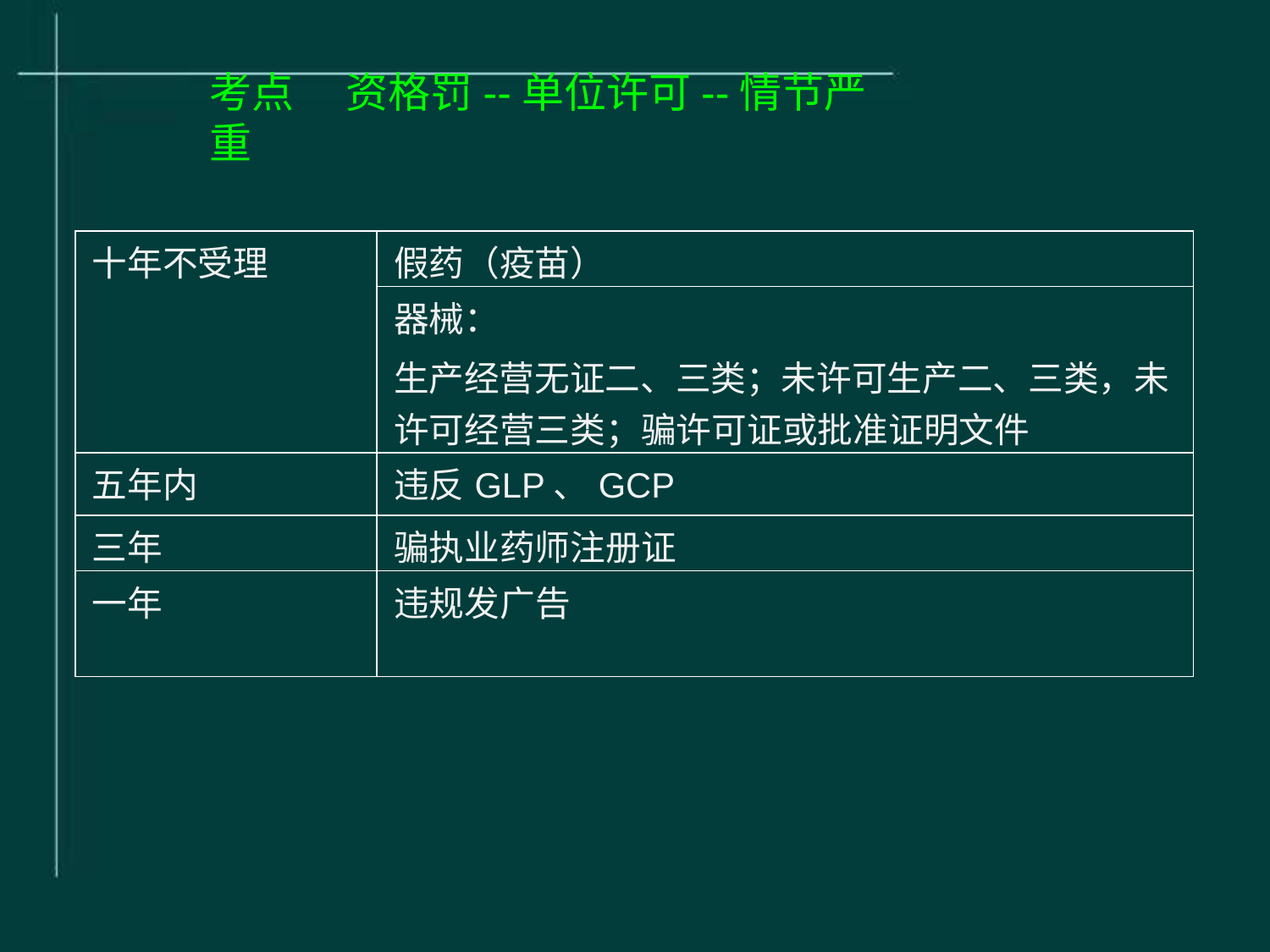

# 考点	资格罚--单位许可--情节严重
| 十年不受理 | 假药（疫苗） |
| --- | --- |
|  | 器械： 生产经营无证二、三类；未许可生产二、三类，未 许可经营三类；骗许可证或批准证明文件 |
| 五年内 | 违反GLP、GCP |
| 三年 | 骗执业药师注册证 |
| 一年 | 违规发广告 |